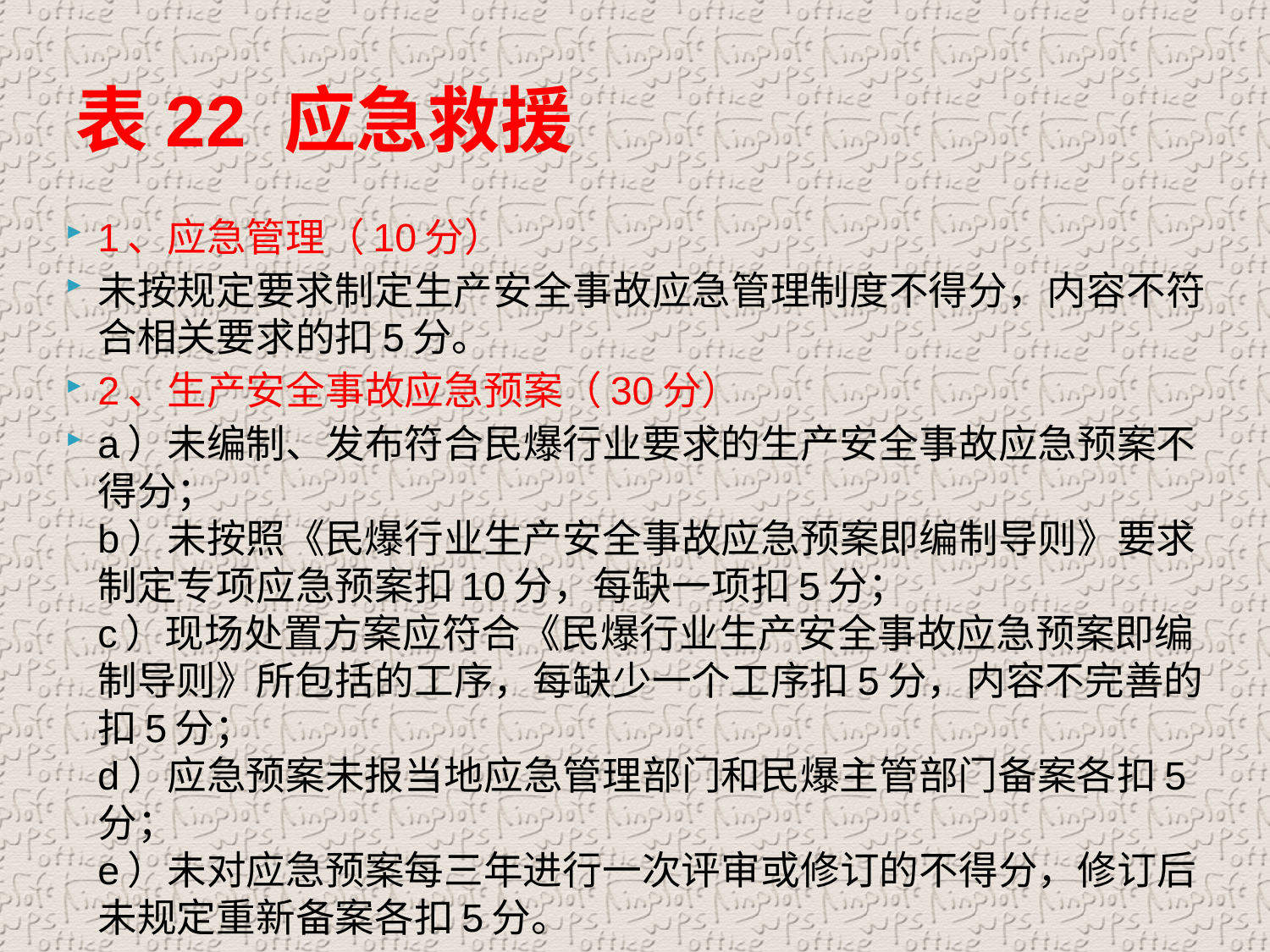

# 表22 应急救援
1、应急管理（10分）
未按规定要求制定生产安全事故应急管理制度不得分，内容不符合相关要求的扣5分。
2、生产安全事故应急预案（30分）
a）未编制、发布符合民爆行业要求的生产安全事故应急预案不得分；
b）未按照《民爆行业生产安全事故应急预案即编制导则》要求制定专项应急预案扣10分，每缺一项扣5分；
c）现场处置方案应符合《民爆行业生产安全事故应急预案即编制导则》所包括的工序，每缺少一个工序扣5分，内容不完善的扣5分；
d）应急预案未报当地应急管理部门和民爆主管部门备案各扣5分；
e）未对应急预案每三年进行一次评审或修订的不得分，修订后未规定重新备案各扣5分。